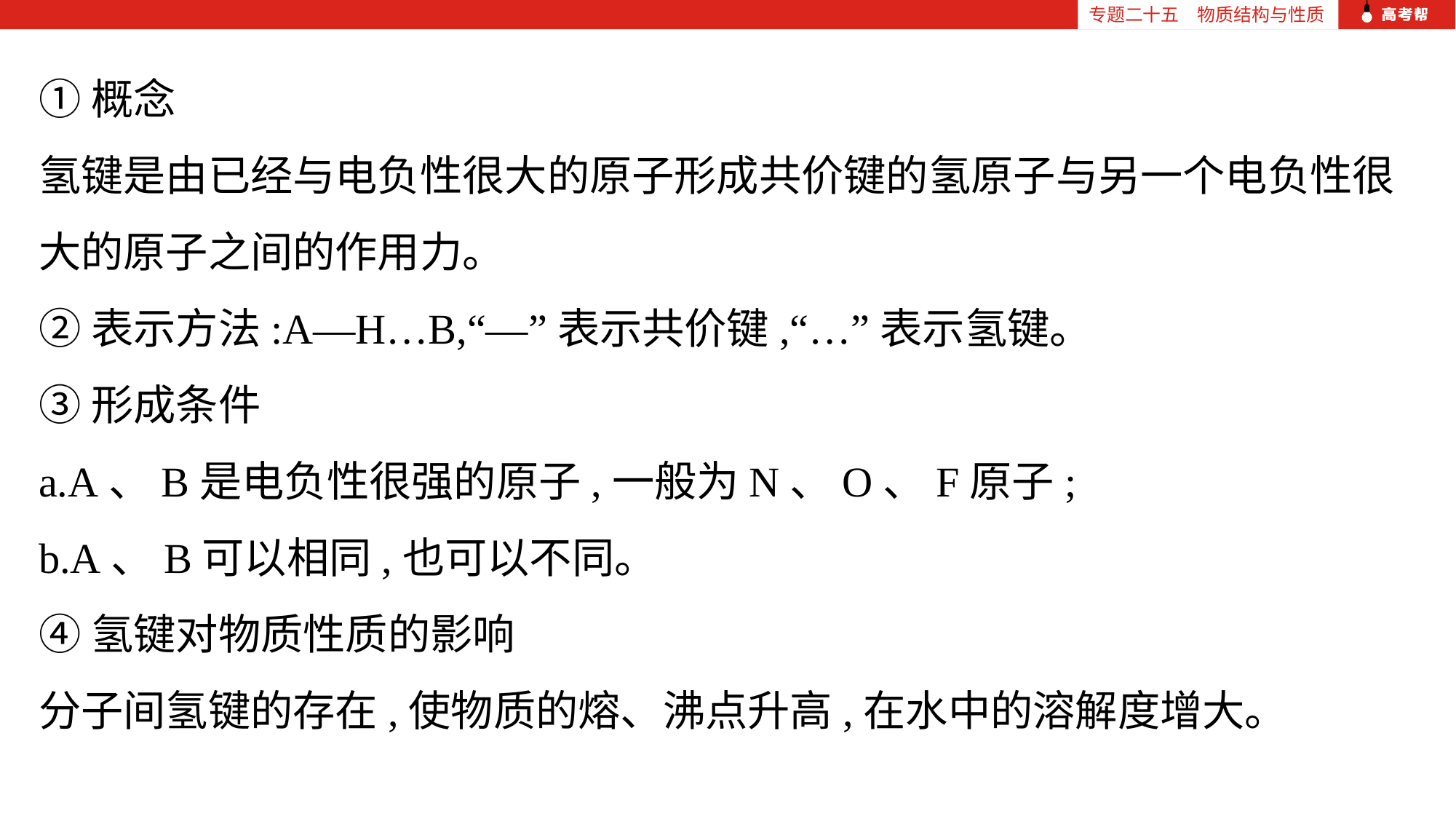

专题二十五　物质结构与性质
①概念
氢键是由已经与电负性很大的原子形成共价键的氢原子与另一个电负性很大的原子之间的作用力。
②表示方法:A—H…B,“—”表示共价键,“…”表示氢键。
③形成条件
a.A、B是电负性很强的原子,一般为N、O、F原子;
b.A、B可以相同,也可以不同。
④氢键对物质性质的影响
分子间氢键的存在,使物质的熔、沸点升高,在水中的溶解度增大。